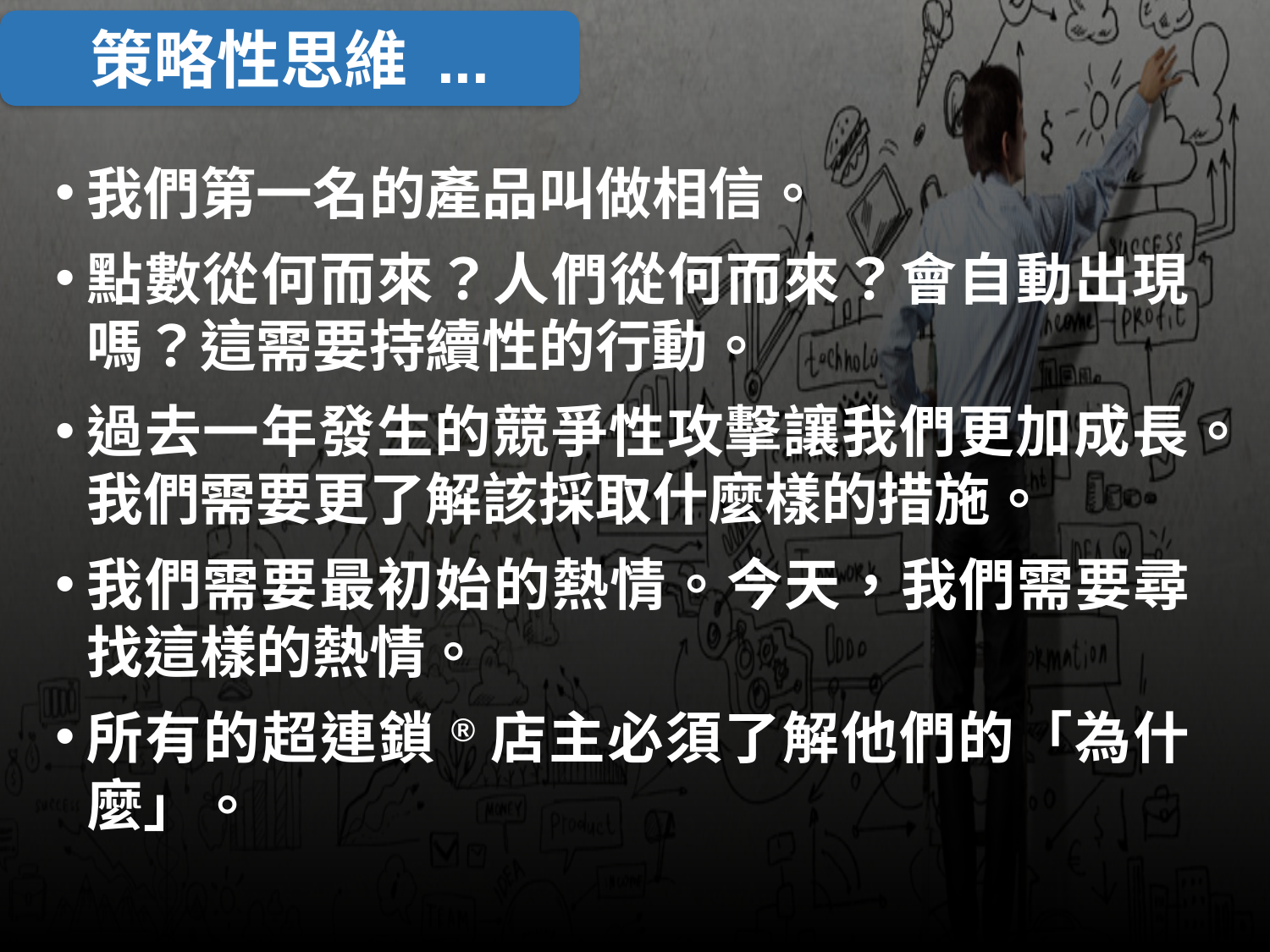

策略性思維 ...
我們第一名的產品叫做相信。
點數從何而來？人們從何而來？會自動出現嗎？這需要持續性的行動。
過去一年發生的競爭性攻擊讓我們更加成長。我們需要更了解該採取什麼樣的措施。
我們需要最初始的熱情。今天，我們需要尋找這樣的熱情。
所有的超連鎖®店主必須了解他們的「為什麼」。